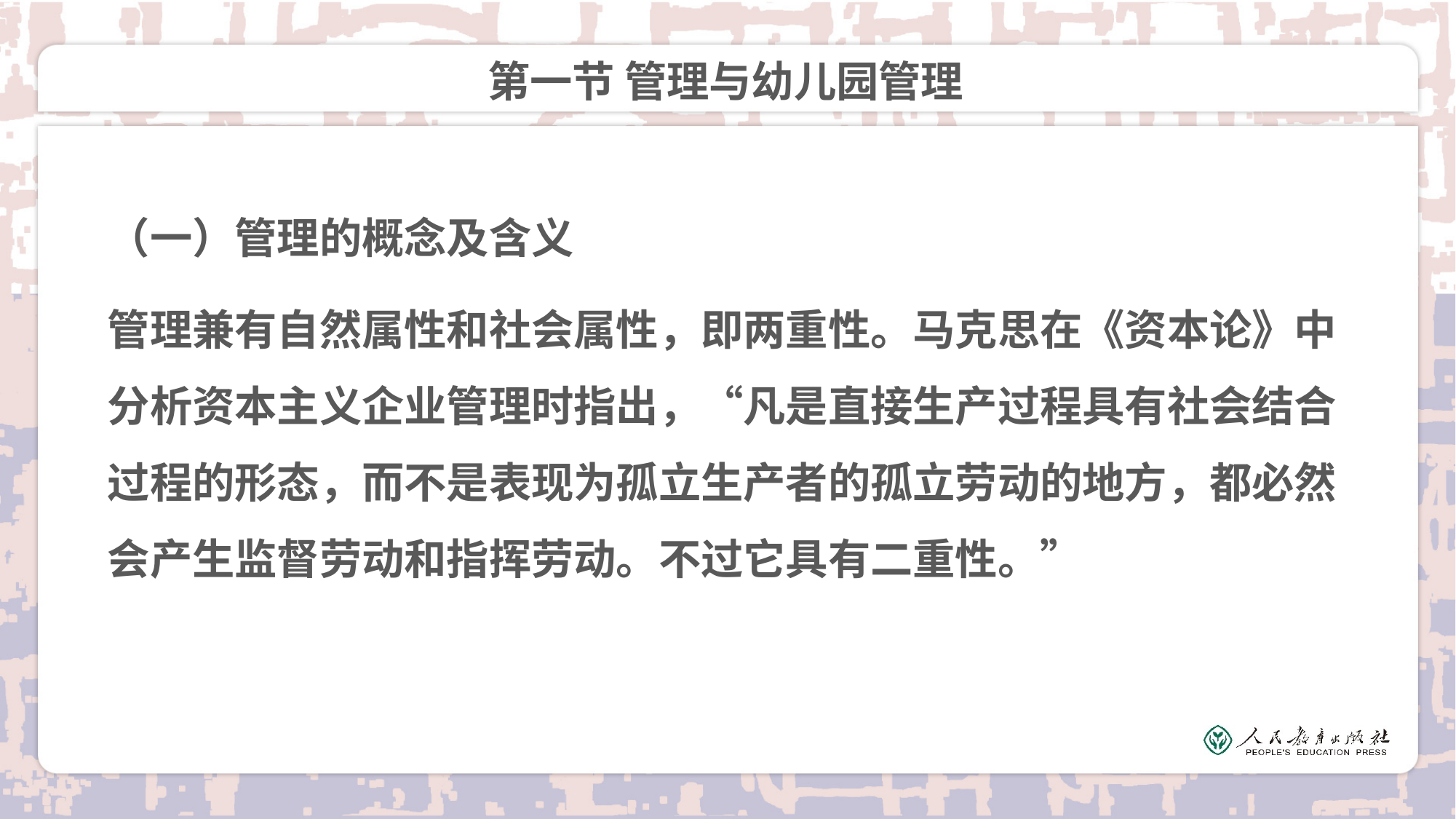

# 第一节 管理与幼儿园管理
（一）管理的概念及含义
管理兼有自然属性和社会属性，即两重性。马克思在《资本论》中分析资本主义企业管理时指出，“凡是直接生产过程具有社会结合过程的形态，而不是表现为孤立生产者的孤立劳动的地方，都必然会产生监督劳动和指挥劳动。不过它具有二重性。”